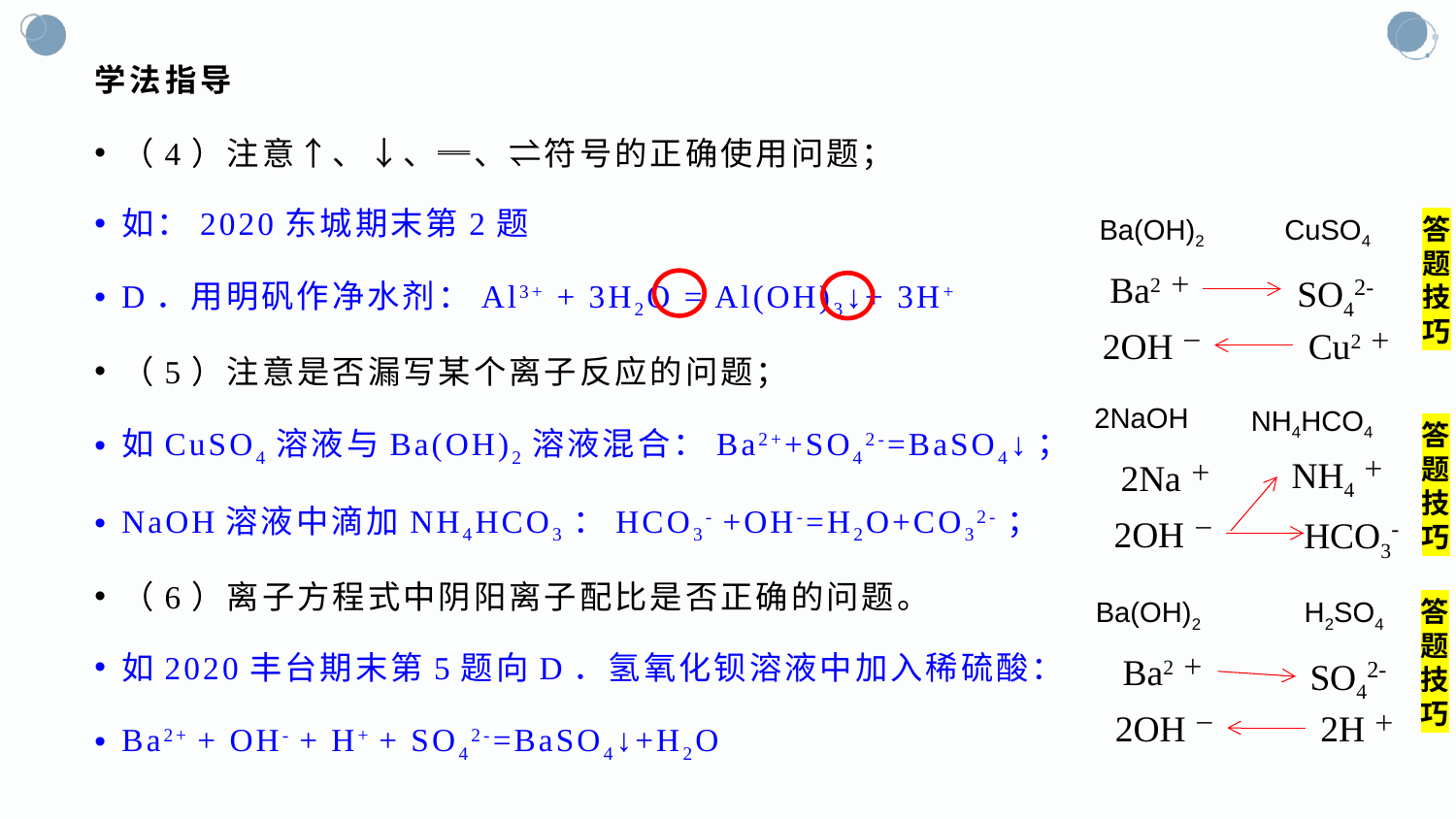

# 学法指导
（4）注意↑、↓、═、⇌符号的正确使用问题；
如：2020东城期末第2题
D．用明矾作净水剂：Al3+ + 3H2O = Al(OH)3↓+ 3H+
（5）注意是否漏写某个离子反应的问题；
如CuSO4溶液与Ba(OH)2溶液混合：Ba2++SO42-=BaSO4↓；
NaOH溶液中滴加NH4HCO3：HCO3- +OH-=H2O+CO32-；
（6）离子方程式中阴阳离子配比是否正确的问题。
如2020丰台期末第5题向D．氢氧化钡溶液中加入稀硫酸：
Ba2+ + OH- + H+ + SO42-=BaSO4↓+H2O
Ba(OH)2
Ba2＋
2OH－
CuSO4
SO42-
Cu2＋
答题技巧

2NaOH
2Na＋
2OH－
NH4HCO4
NH4＋
HCO3-
答题技巧
Ba(OH)2
Ba2＋
2OH－
H2SO4
SO42-
2H＋
答题技巧